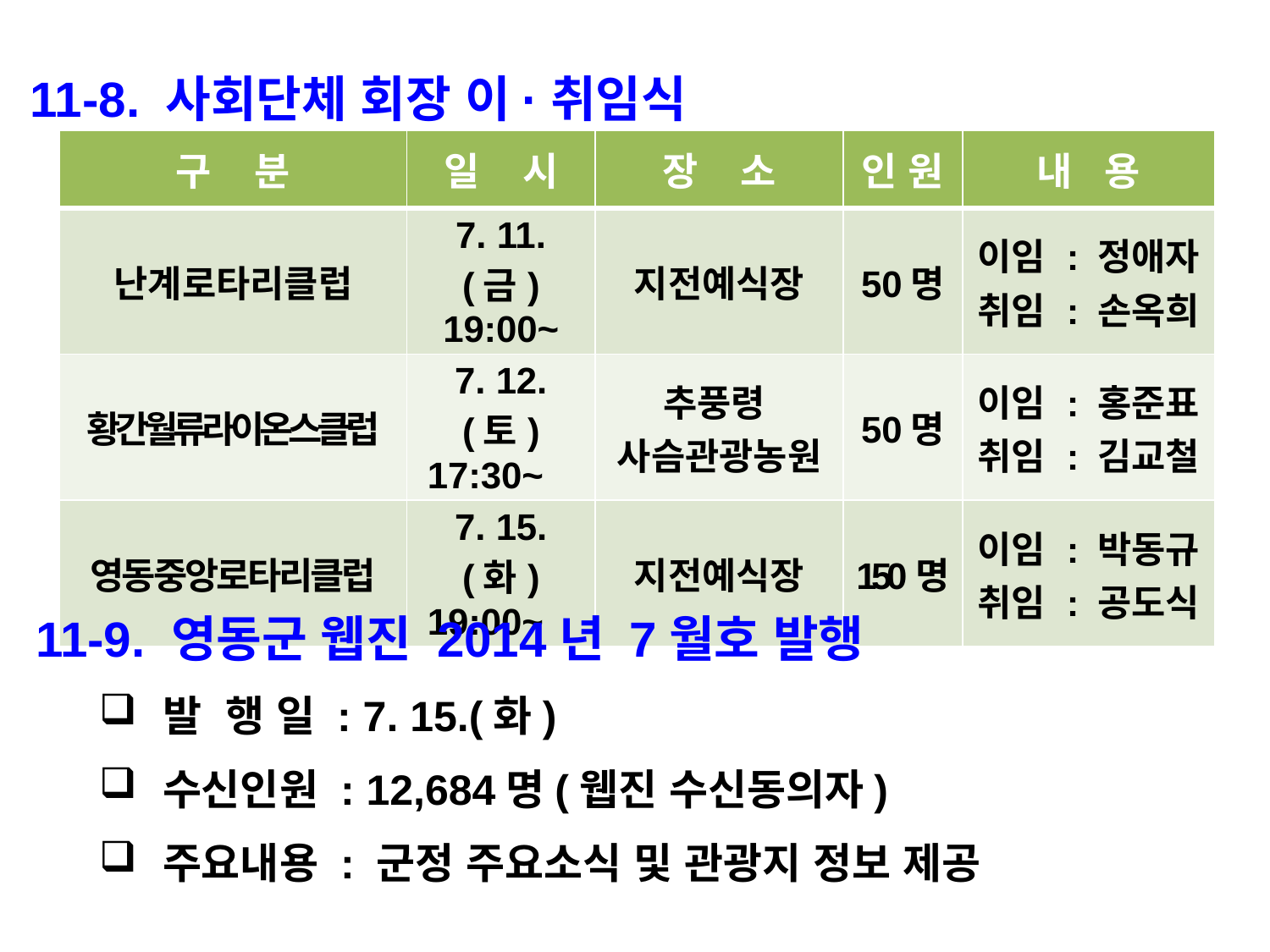

11-8. 사회단체 회장 이·취임식
| 구 분 | 일 시 | 장 소 | 인 원 | 내 용 |
| --- | --- | --- | --- | --- |
| 난계로타리클럽 | 7. 11.(금) 19:00~ | 지전예식장 | 50명 | 이임 : 정애자 취임 : 손옥희 |
| 황간월류라이온스클럽 | 7. 12.(토) 17:30~ | 추풍령 사슴관광농원 | 50명 | 이임 : 홍준표 취임 : 김교철 |
| 영동중앙로타리클럽 | 7. 15.(화) 19:00~ | 지전예식장 | 150명 | 이임 : 박동규 취임 : 공도식 |

11-9. 영동군 웹진 2014년 7월호 발행
발  행 일 : 7. 15.(화)
수신인원 : 12,684명(웹진 수신동의자)
주요내용 : 군정 주요소식 및 관광지 정보 제공